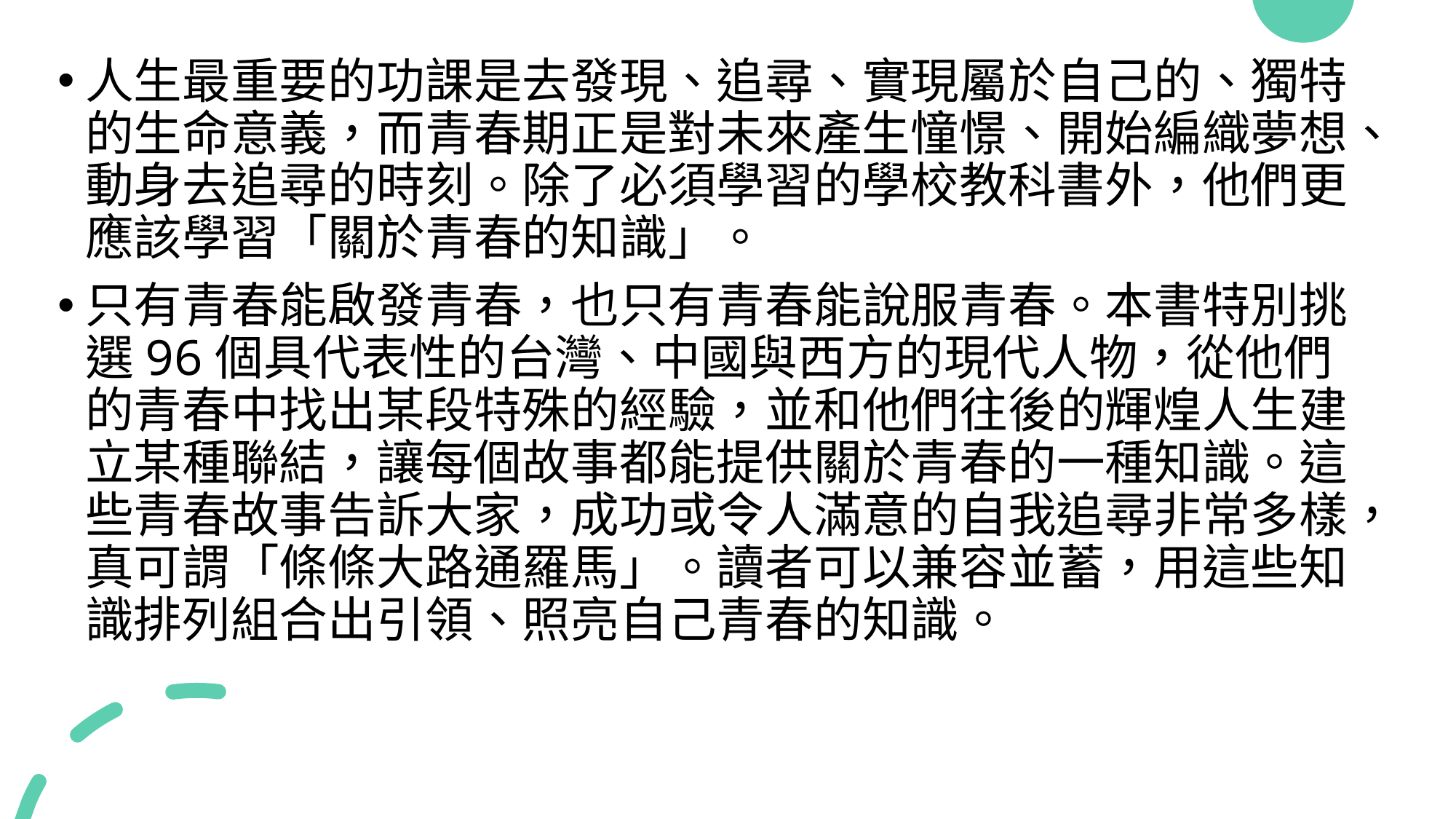

人生最重要的功課是去發現、追尋、實現屬於自己的、獨特的生命意義，而青春期正是對未來產生憧憬、開始編織夢想、動身去追尋的時刻。除了必須學習的學校教科書外，他們更應該學習「關於青春的知識」。
只有青春能啟發青春，也只有青春能說服青春。本書特別挑選96個具代表性的台灣、中國與西方的現代人物，從他們的青春中找出某段特殊的經驗，並和他們往後的輝煌人生建立某種聯結，讓每個故事都能提供關於青春的一種知識。這些青春故事告訴大家，成功或令人滿意的自我追尋非常多樣，真可謂「條條大路通羅馬」。讀者可以兼容並蓄，用這些知識排列組合出引領、照亮自己青春的知識。